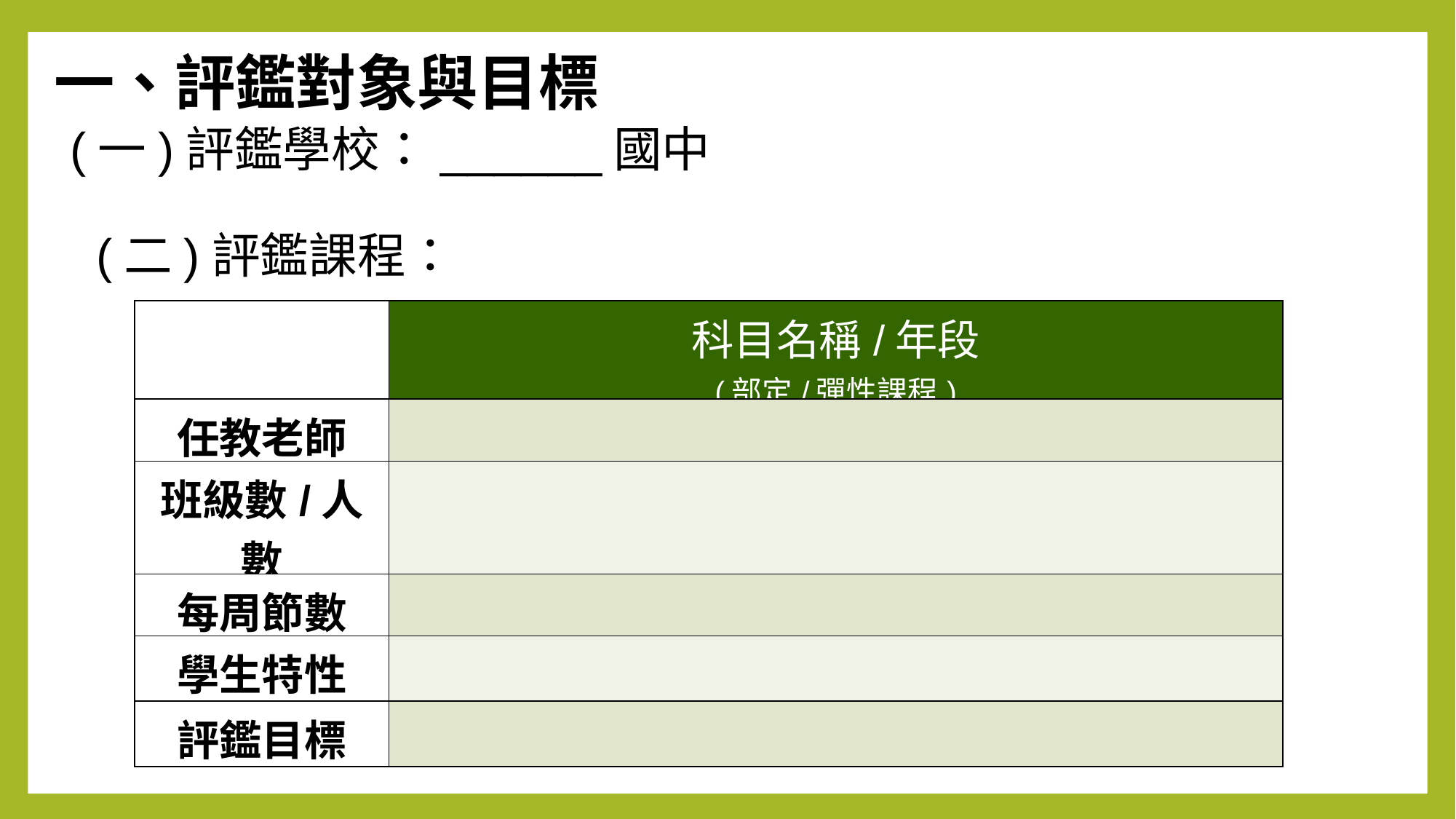

一、評鑑對象與目標
(一)評鑑學校：______國中

(二)評鑑課程：
|  | 科目名稱/年段 (部定/彈性課程) |
| --- | --- |
| 任教老師 |  |
| 班級數/人數 |  |
| 每周節數 |  |
| 學生特性 |  |
| 評鑑目標 |  |